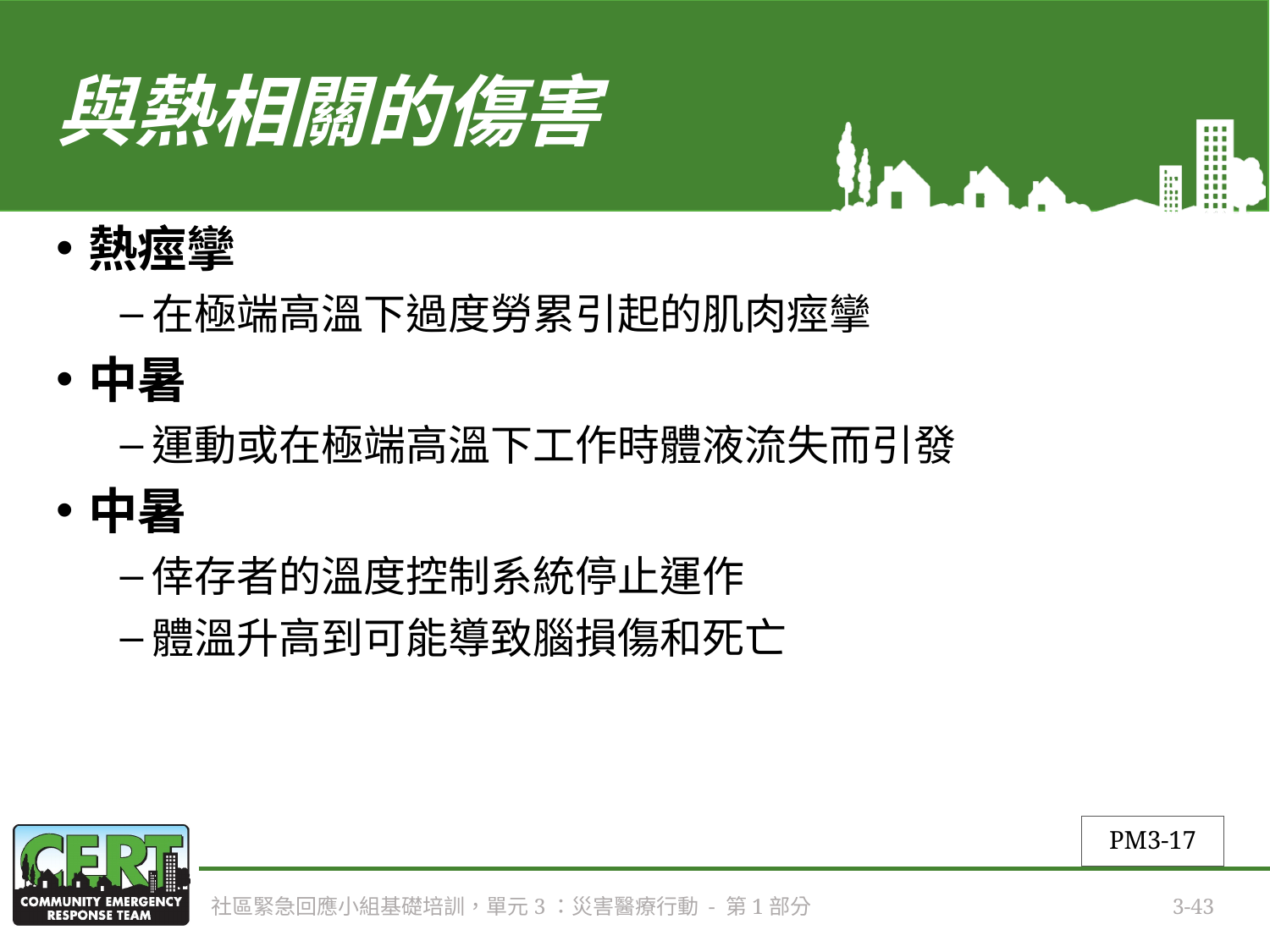

# 與熱相關的傷害
熱痙攣
在極端高溫下過度勞累引起的肌肉痙攣
中暑
運動或在極端高溫下工作時體液流失而引發
中暑
倖存者的溫度控制系統停止運作
體溫升高到可能導致腦損傷和死亡

PM3-17
社區緊急回應小組基礎培訓，單元3：災害醫療行動 - 第1部分
3-43